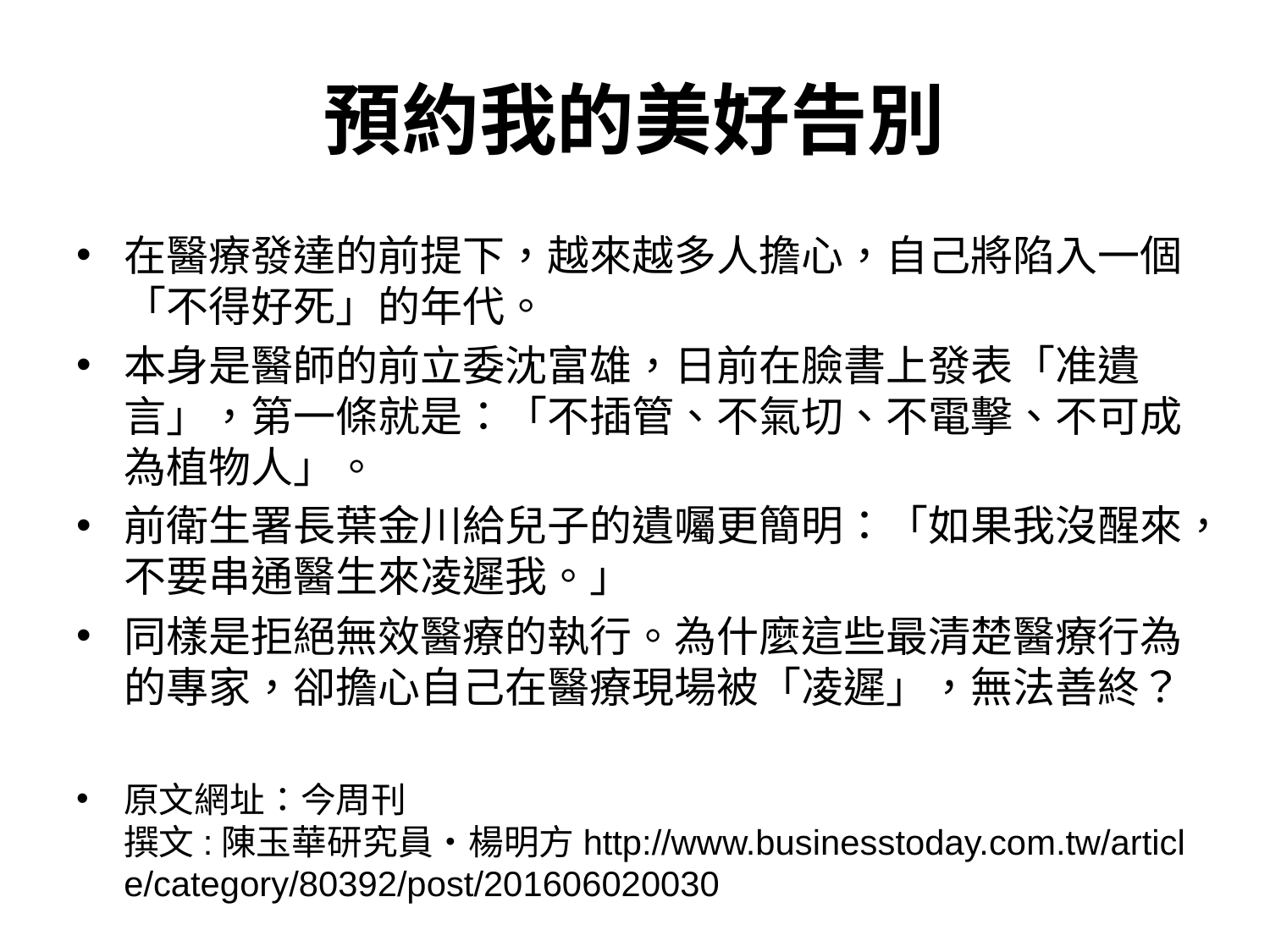

# 預約我的美好告別
在醫療發達的前提下，越來越多人擔心，自己將陷入一個「不得好死」的年代。
本身是醫師的前立委沈富雄，日前在臉書上發表「准遺言」，第一條就是：「不插管、不氣切、不電擊、不可成為植物人」。
前衛生署長葉金川給兒子的遺囑更簡明：「如果我沒醒來，不要串通醫生來凌遲我。」
同樣是拒絕無效醫療的執行。為什麼這些最清楚醫療行為的專家，卻擔心自己在醫療現場被「凌遲」，無法善終？

原文網址：今周刊  撰文:陳玉華研究員‧楊明方http://www.businesstoday.com.tw/article/category/80392/post/201606020030